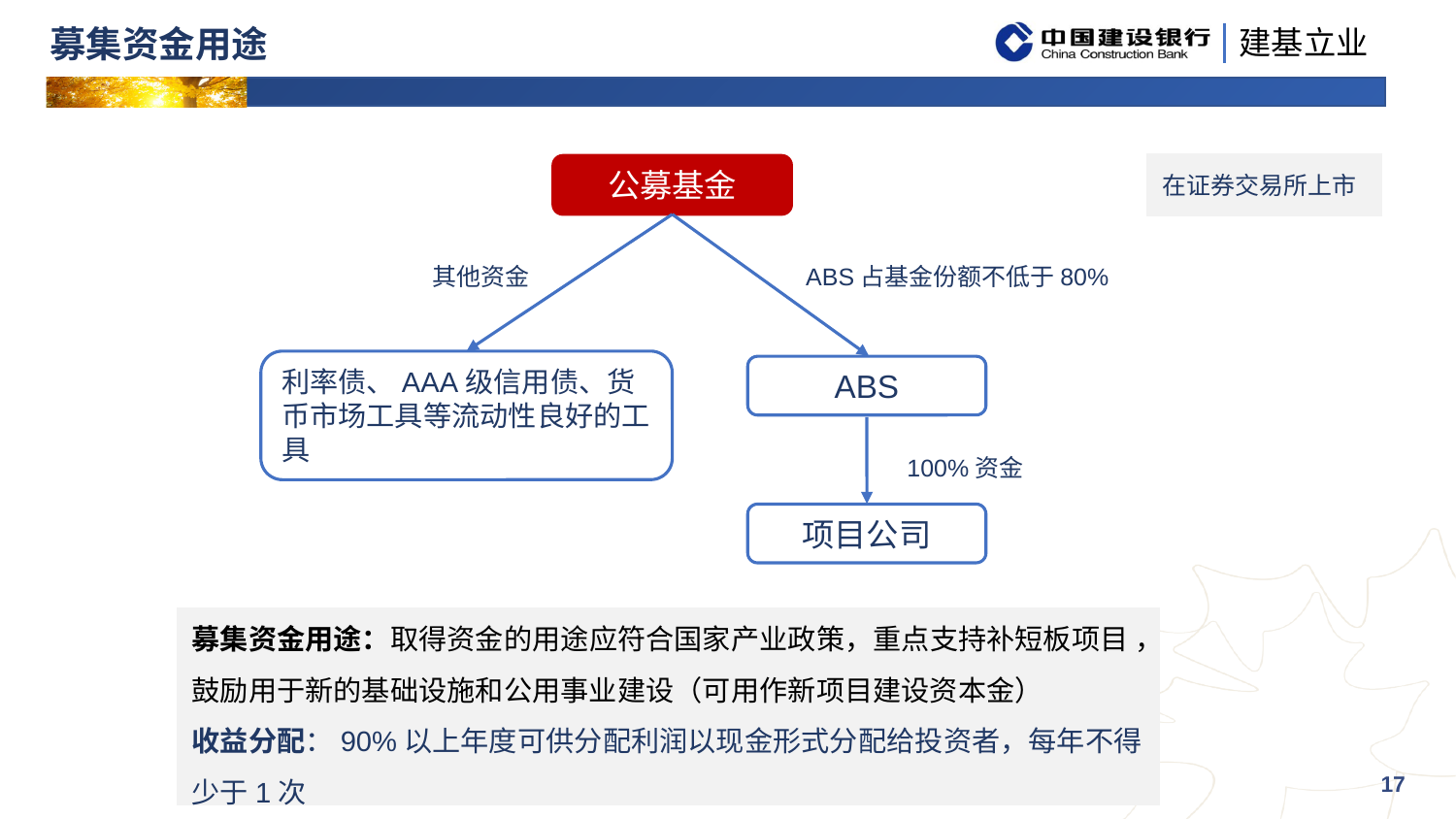

# 募集资金用途
在证券交易所上市
公募基金
其他资金
ABS占基金份额不低于80%
利率债、AAA级信用债、货币市场工具等流动性良好的工具
ABS
100%资金
项目公司

募集资金用途：取得资金的用途应符合国家产业政策，重点支持补短板项目 ，鼓励用于新的基础设施和公用事业建设（可用作新项目建设资本金）
收益分配：90%以上年度可供分配利润以现金形式分配给投资者，每年不得少于1次

17